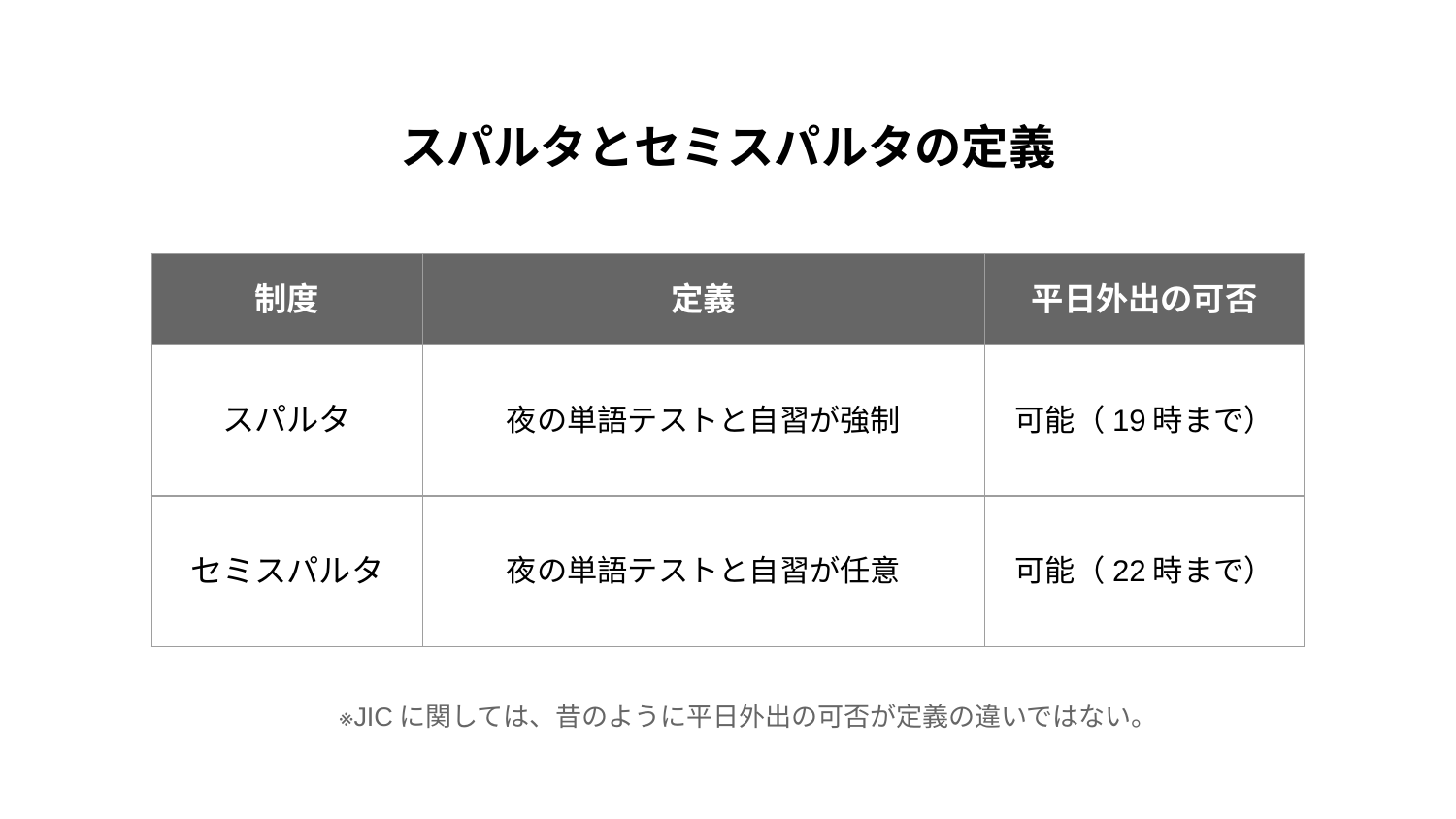

# スパルタとセミスパルタの定義
| 制度 | 定義 | 平日外出の可否 |
| --- | --- | --- |
| スパルタ | 夜の単語テストと自習が強制 | 可能（19時まで） |
| セミスパルタ | 夜の単語テストと自習が任意 | 可能（22時まで） |
※JICに関しては、昔のように平日外出の可否が定義の違いではない。